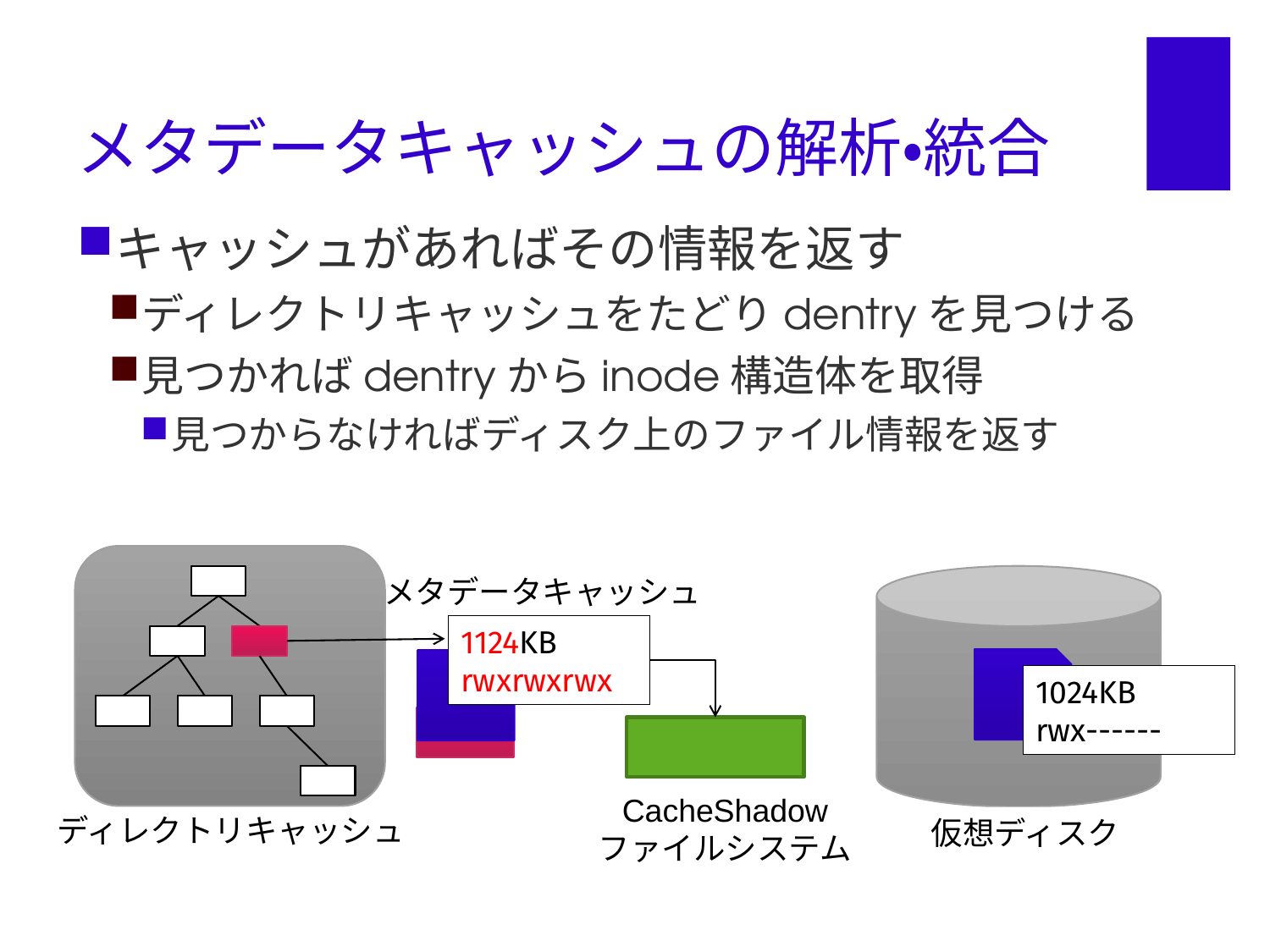

# メタデータキャッシュの解析・統合
キャッシュがあればその情報を返す
ディレクトリキャッシュをたどりdentryを見つける
見つかればdentryからinode構造体を取得
見つからなければディスク上のファイル情報を返す

メタデータキャッシュ

1124KB
rwxrwxrwx

1024KB
rwx------

CacheShadow
ファイルシステム
ディレクトリキャッシュ
仮想ディスク